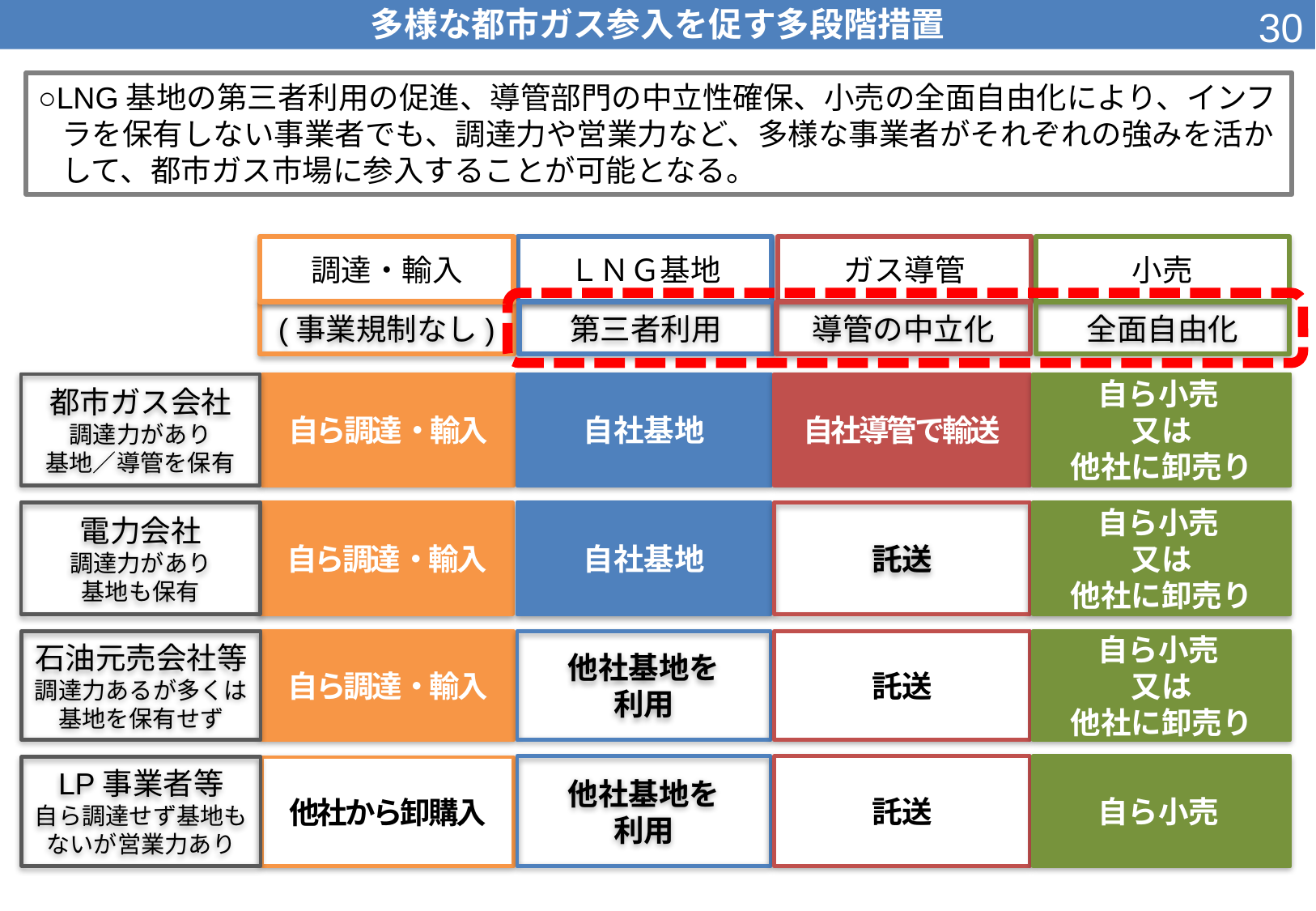

30
多様な都市ガス参入を促す多段階措置
○LNG基地の第三者利用の促進、導管部門の中立性確保、小売の全面自由化により、インフラを保有しない事業者でも、調達力や営業力など、多様な事業者がそれぞれの強みを活かして、都市ガス市場に参入することが可能となる。
ＬＮＧ基地
小売
調達・輸入
ガス導管

(事業規制なし)
第三者利用
導管の中立化
全面自由化
都市ガス会社
調達力があり
基地／導管を保有
自ら調達・輸入
自社基地
自社導管で輸送
自ら小売
又は
他社に卸売り
電力会社
調達力があり
基地も保有
自ら調達・輸入
自社基地
託送
自ら小売
又は
他社に卸売り
石油元売会社等
調達力あるが多くは基地を保有せず
自ら調達・輸入
他社基地を
利用
託送
自ら小売
又は
他社に卸売り
他社基地を
利用
託送
自ら小売
LP事業者等
自ら調達せず基地もないが営業力あり
他社から卸購入